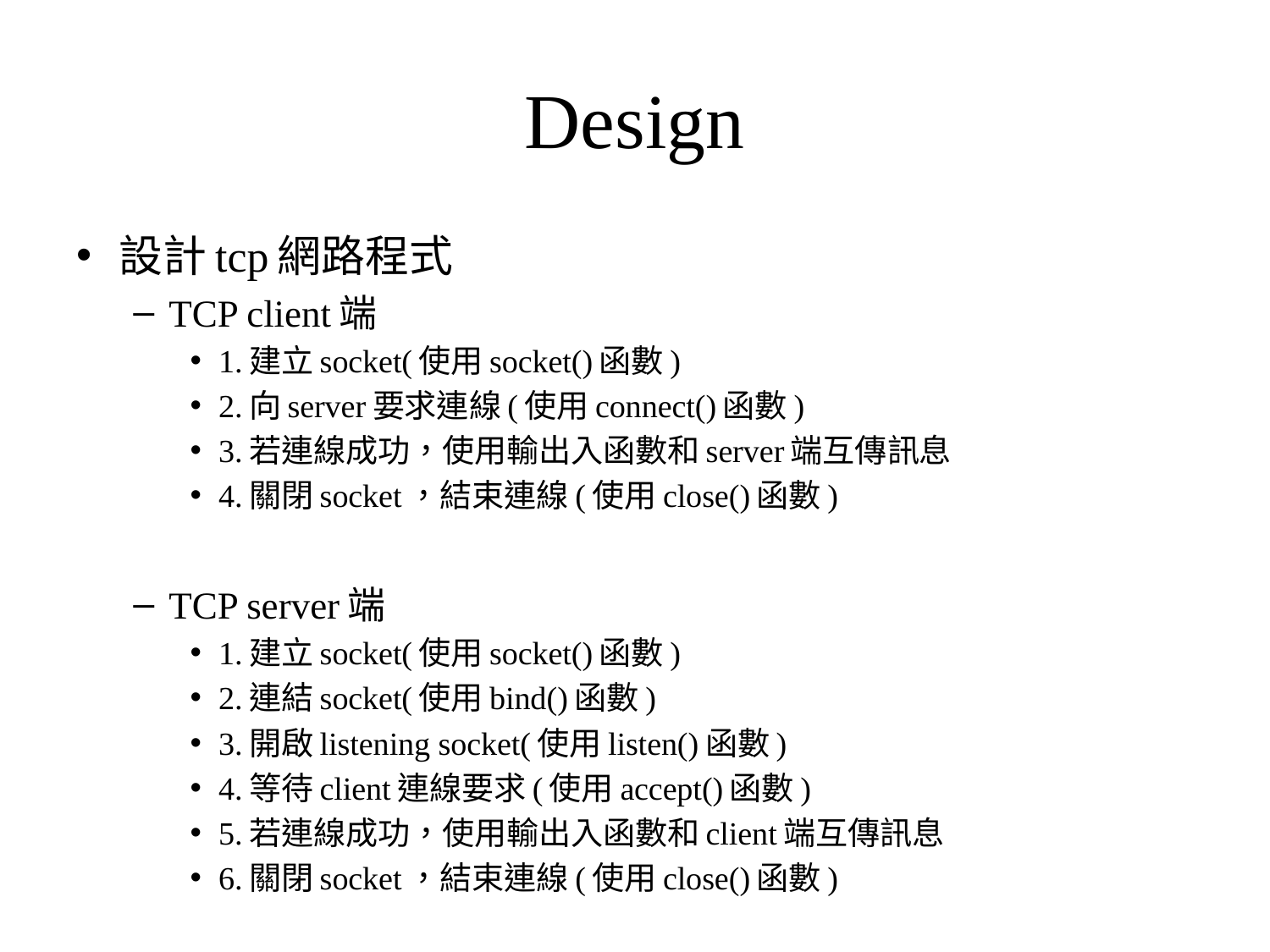

# Design
設計tcp網路程式
TCP client端
1.建立socket(使用socket()函數)
2.向server要求連線(使用connect()函數)
3.若連線成功，使用輸出入函數和server端互傳訊息
4.關閉socket，結束連線(使用close()函數)

TCP server端
1.建立socket(使用socket()函數)
2.連結socket(使用bind()函數)
3.開啟listening socket(使用listen()函數)
4.等待client連線要求(使用accept()函數)
5.若連線成功，使用輸出入函數和client端互傳訊息
6.關閉socket，結束連線(使用close()函數)